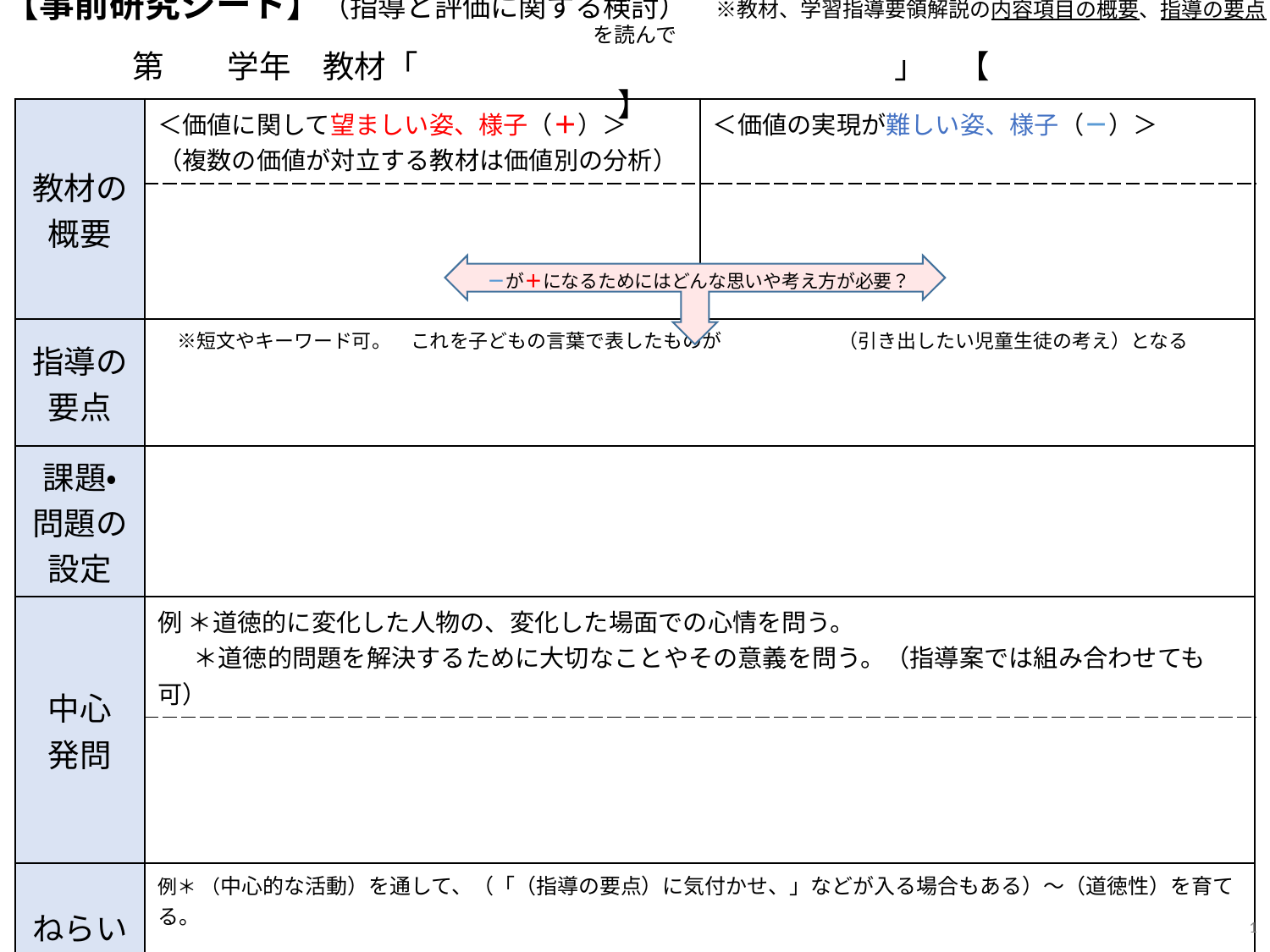

# 【事前研究シート】（指導と評価に関する検討）　※教材、学習指導要領解説の内容項目の概要、指導の要点を読んで 　　　第　　学年　教材「　　　　　　　　　　　　　　　」　【　　　　　　　　　】
| 教材の概要 | ＜価値に関して望ましい姿、様子（＋）＞ （複数の価値が対立する教材は価値別の分析） | ＜価値の実現が難しい姿、様子（－）＞ |
| --- | --- | --- |
|  |  |  |
| 指導の要点 | ※短文やキーワード可。　これを子どもの言葉で表したものが　　　　　　（引き出したい児童生徒の考え）となる |  |
| 課題・問題の設定 |  |  |
| 中心 発問 | 例 ＊道徳的に変化した人物の、変化した場面での心情を問う。 　 ＊道徳的問題を解決するために大切なことやその意義を問う。（指導案では組み合わせても可） |  |
|  |  |  |
| ねらい | 例＊ （中心的な活動）を通して、（「（指導の要点）に気付かせ、」などが入る場合もある）～（道徳性）を育てる。 |  |

－が＋になるためにはどんな思いや考え方が必要？
1